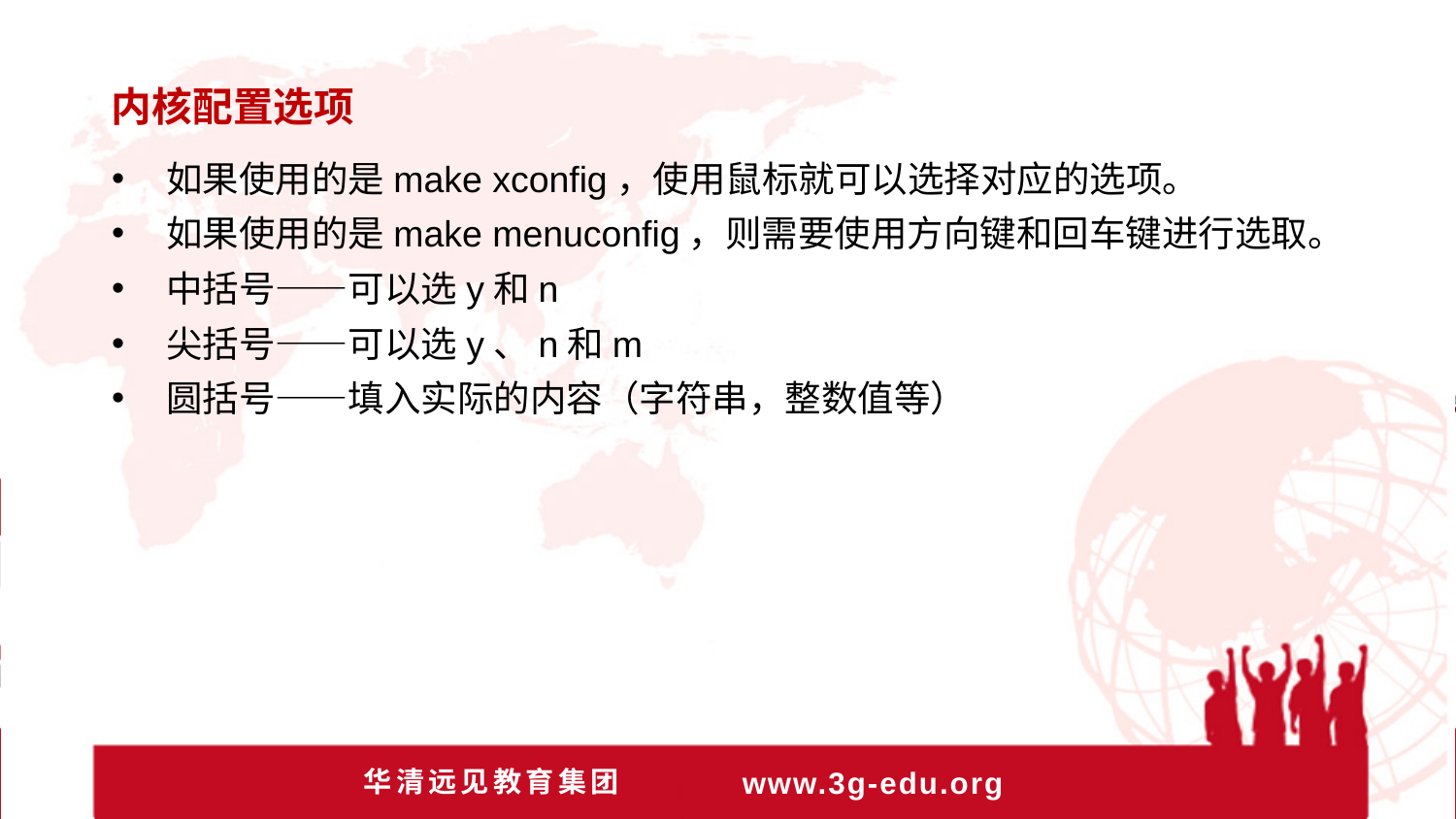

内核配置选项
如果使用的是make xconfig，使用鼠标就可以选择对应的选项。
如果使用的是make menuconfig，则需要使用方向键和回车键进行选取。
中括号——可以选y和n
尖括号——可以选y、n和m
圆括号——填入实际的内容（字符串，整数值等）